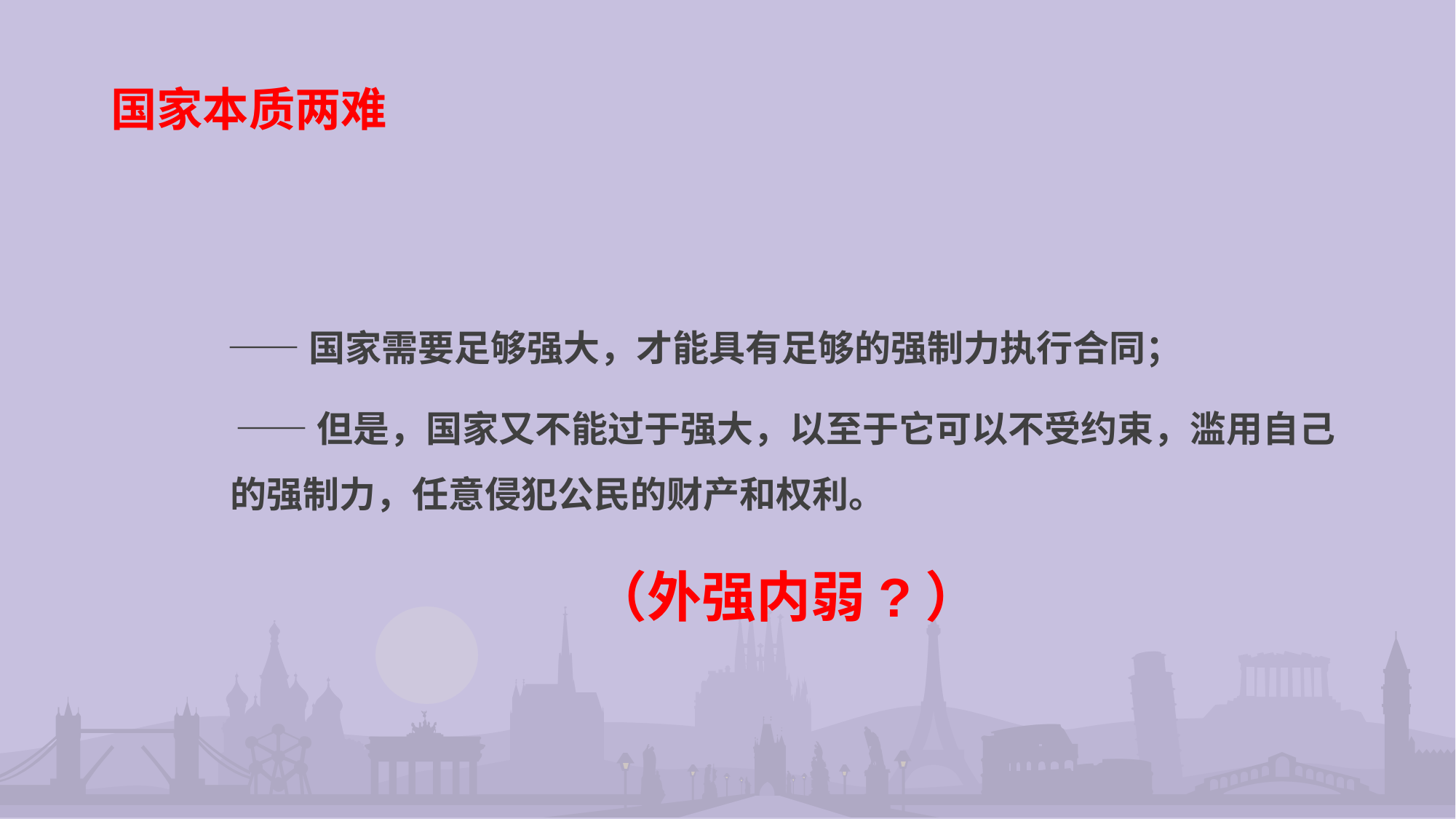

# 国家本质两难

   ——国家需要足够强大，才能具有足够的强制力执行合同；
    ——但是，国家又不能过于强大，以至于它可以不受约束，滥用自己的强制力，任意侵犯公民的财产和权利。
  （外强内弱?）